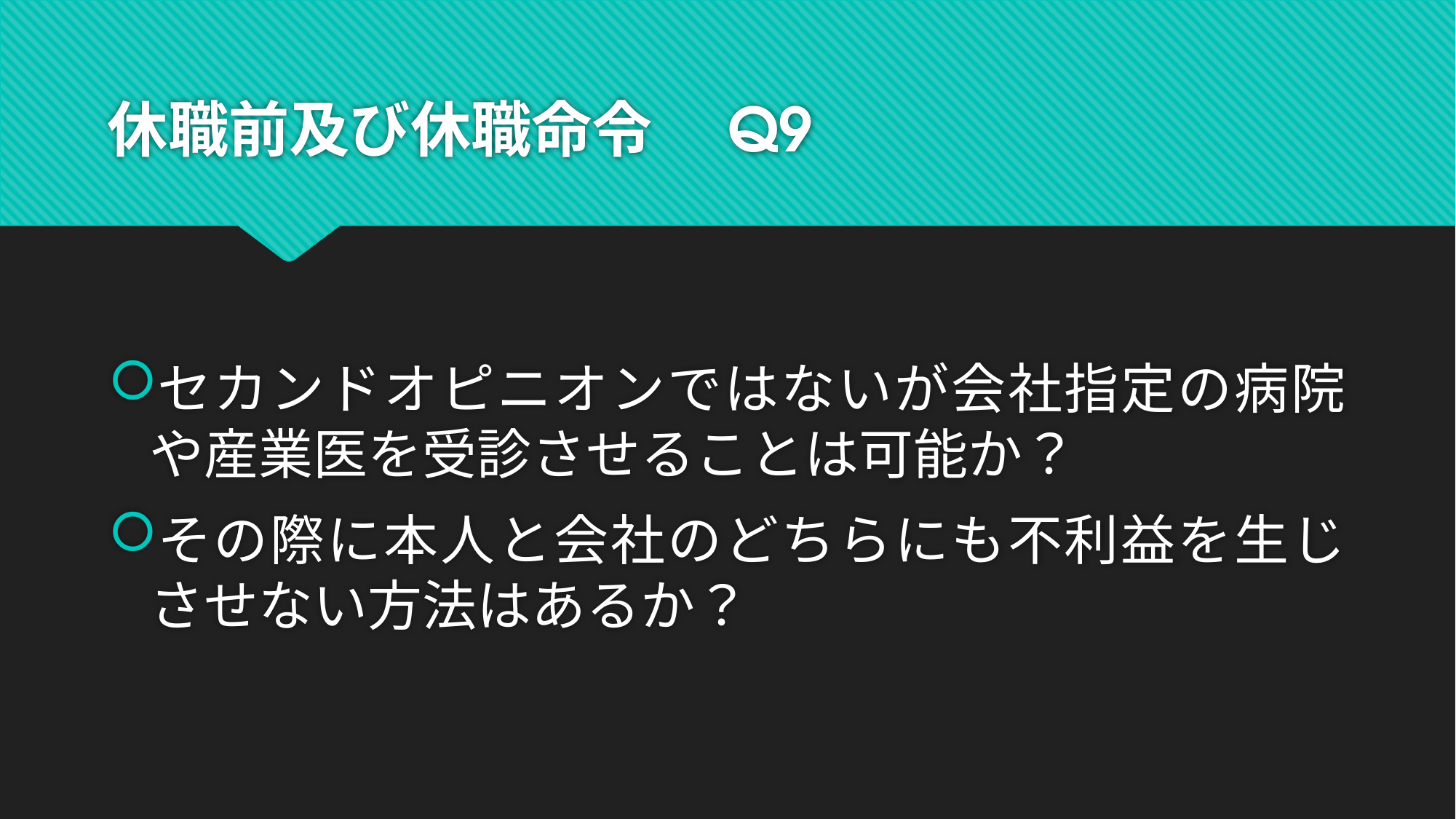

# 休職前及び休職命令　Q9
セカンドオピニオンではないが会社指定の病院や産業医を受診させることは可能か？
その際に本人と会社のどちらにも不利益を生じさせない方法はあるか？